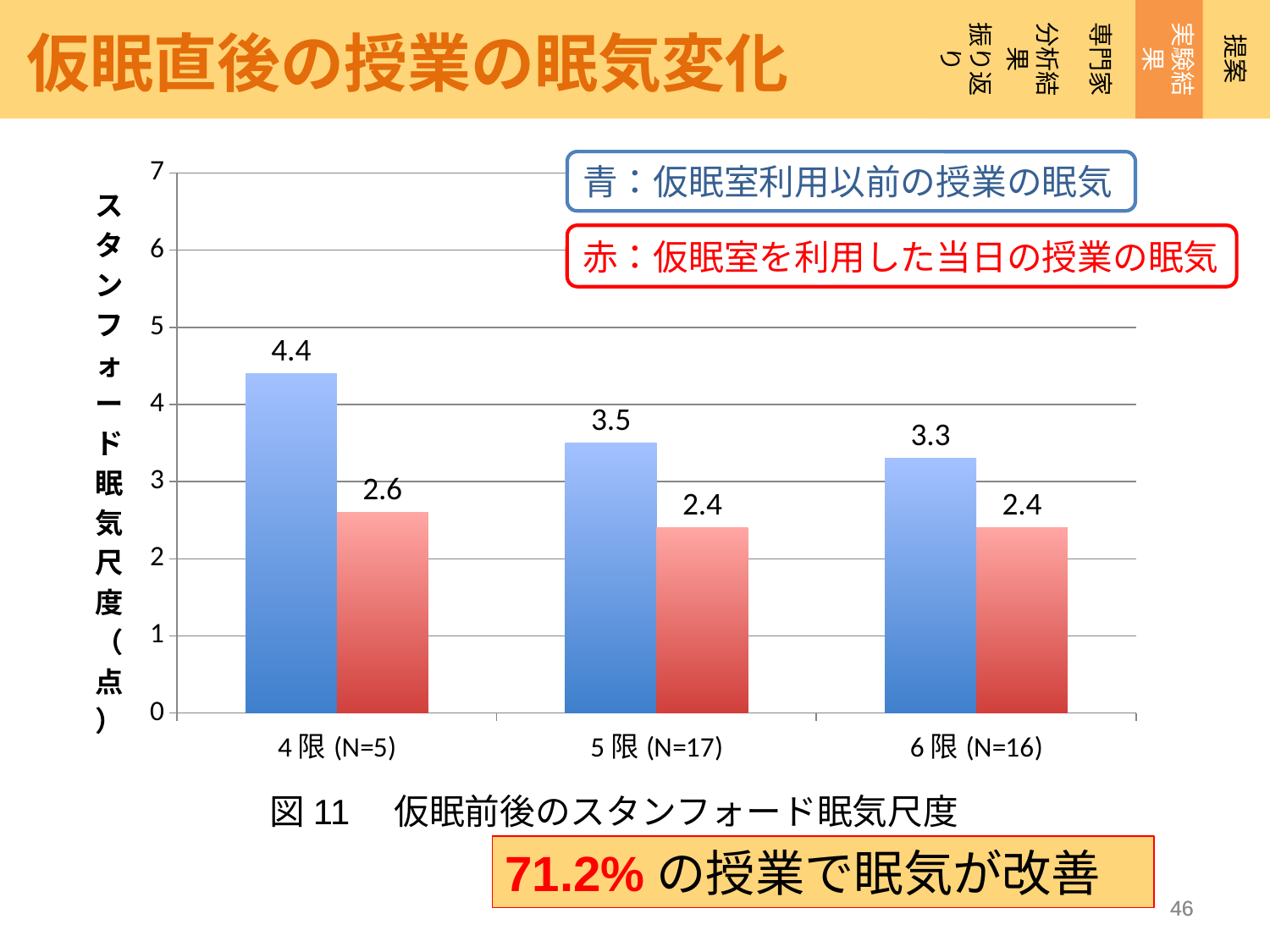

専門家
提案

振り返り
実験結果
分析結果
仮眠直後の授業の眠気変化
青：仮眠室利用以前の授業の眠気

### Chart

| Category | 仮眠なし | 仮眠あり |
|---|---|---|
| 4限(N=5) | 4.4 | 2.6 |
| 5限(N=17) | 3.5 | 2.4 |
| 6限(N=16) | 3.3 | 2.4 |
赤：仮眠室を利用した当日の授業の眠気
図11　仮眠前後のスタンフォード眠気尺度
71.2%の授業で眠気が改善
46
46